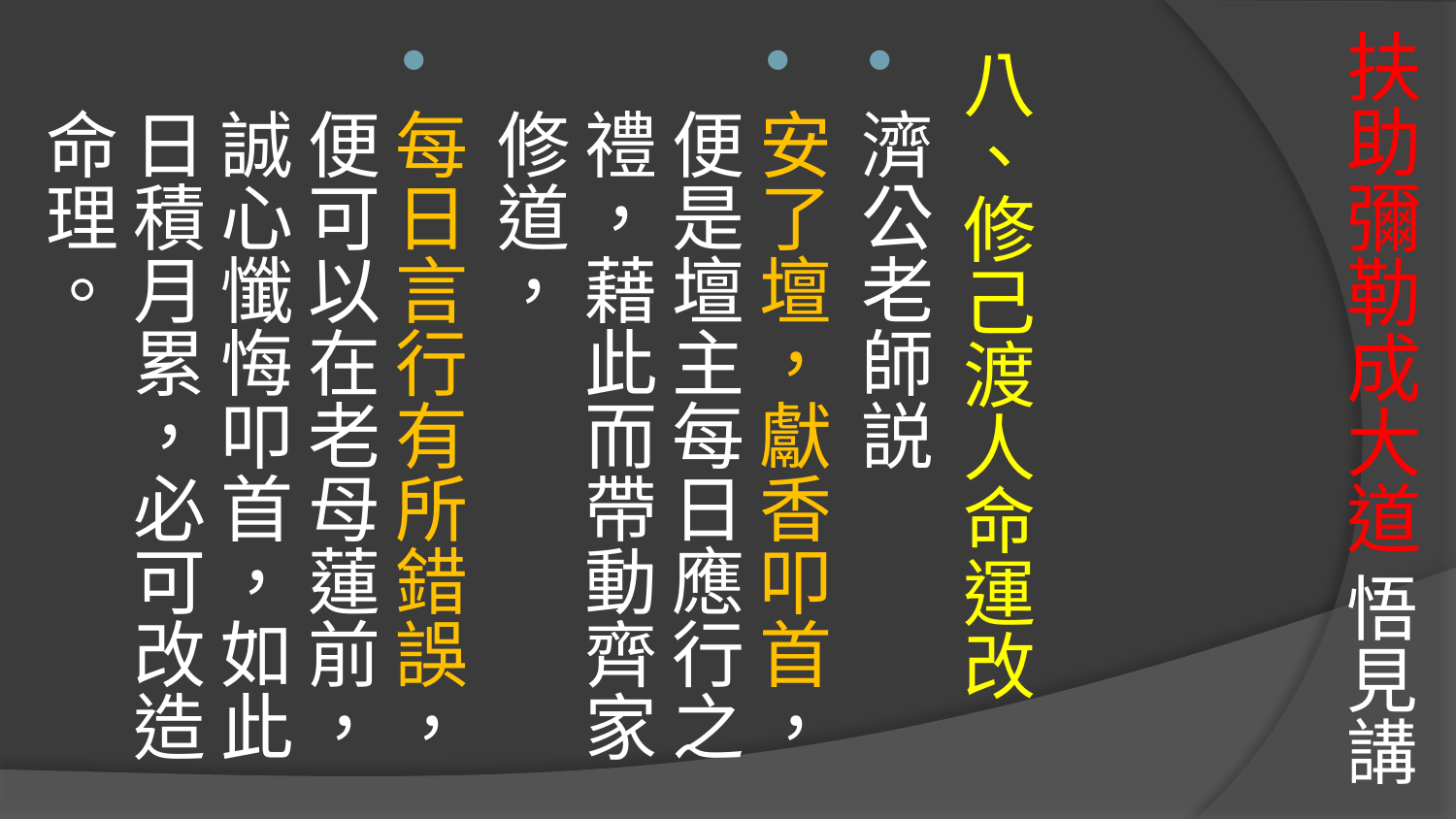

# 扶助彌勒成大道 悟見講
八、修己渡人命運改
濟公老師説
安了壇，獻香叩首，便是壇主每日應行之禮，藉此而帶動齊家修道，
每日言行有所錯誤，便可以在老母蓮前，誠心懺悔叩首，如此日積月累，必可改造命理。